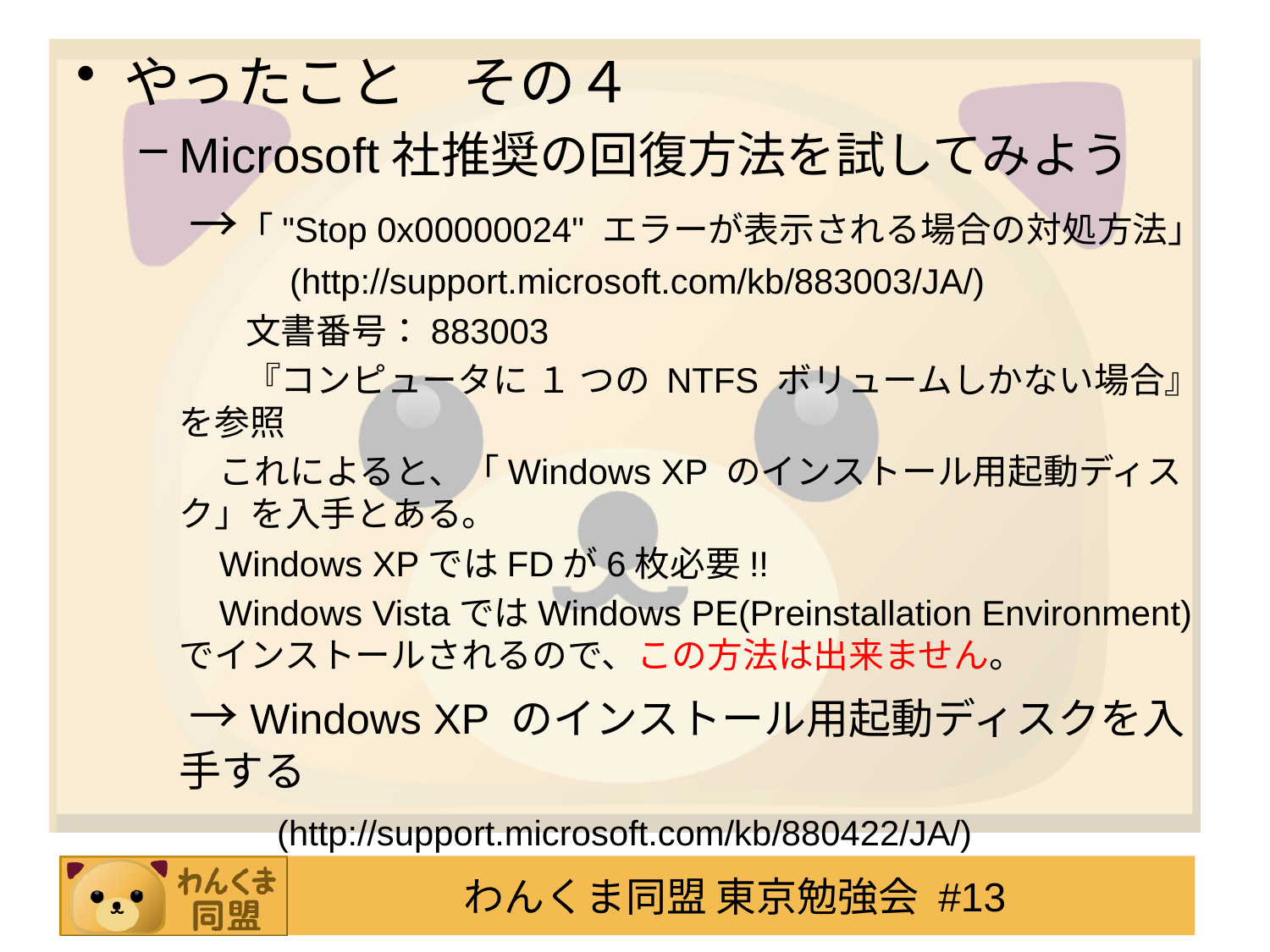

やったこと　その４
Microsoft社推奨の回復方法を試してみよう
　→「"Stop 0x00000024" エラーが表示される場合の対処方法」
　　　　(http://support.microsoft.com/kb/883003/JA/)
　　　文書番号：883003
　　　『コンピュータに １ つの NTFS ボリュームしかない場合』を参照
これによると、「Windows XP のインストール用起動ディスク」を入手とある。
Windows XPではFDが6枚必要!!
Windows VistaではWindows PE(Preinstallation Environment)でインストールされるので、この方法は出来ません。
　→Windows XP のインストール用起動ディスクを入手する
　　　(http://support.microsoft.com/kb/880422/JA/)